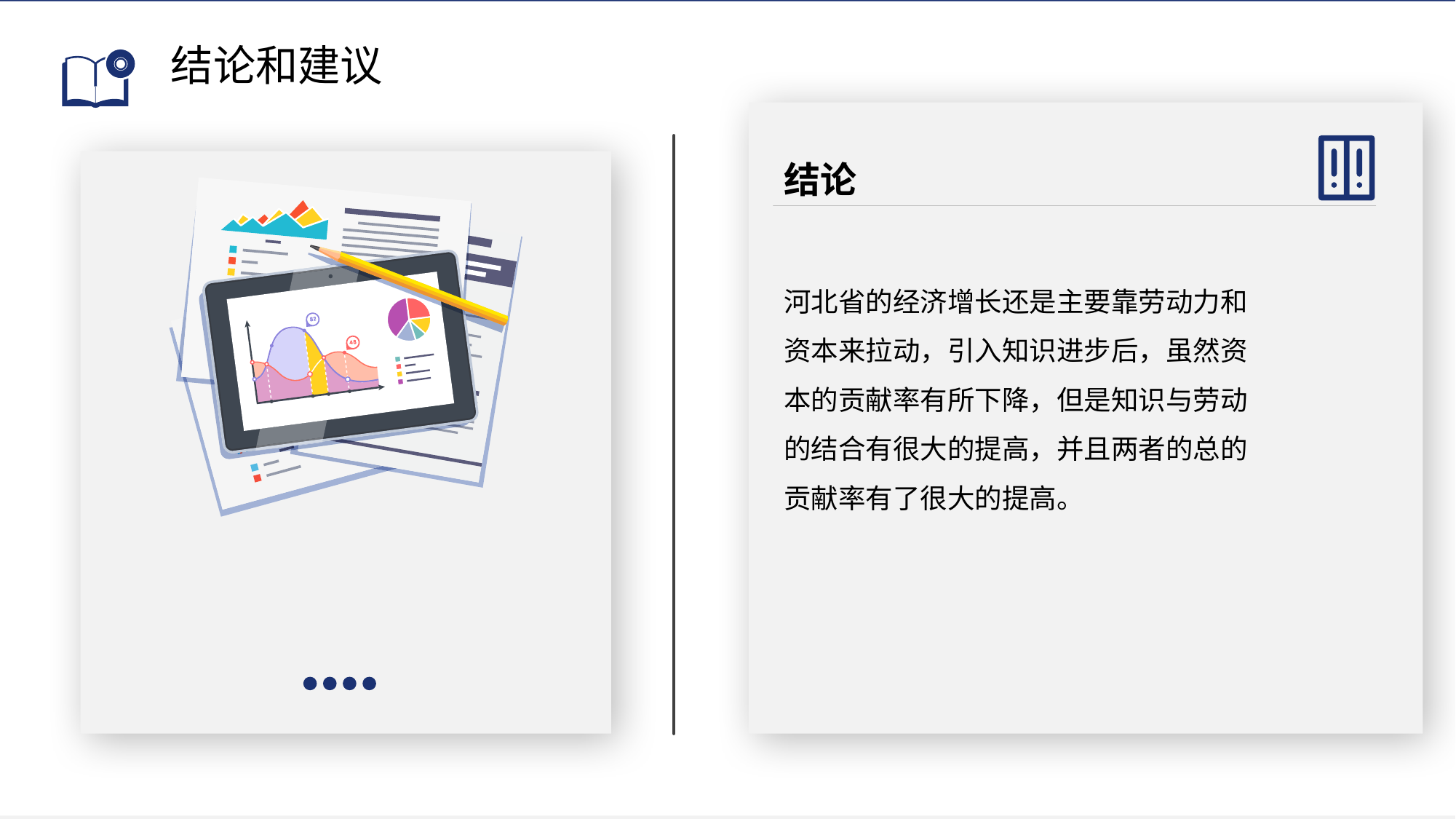

# 结论和建议

结论

河北省的经济增长还是主要靠劳动力和资本来拉动，引入知识进步后，虽然资本的贡献率有所下降，但是知识与劳动的结合有很大的提高，并且两者的总的贡献率有了很大的提高。